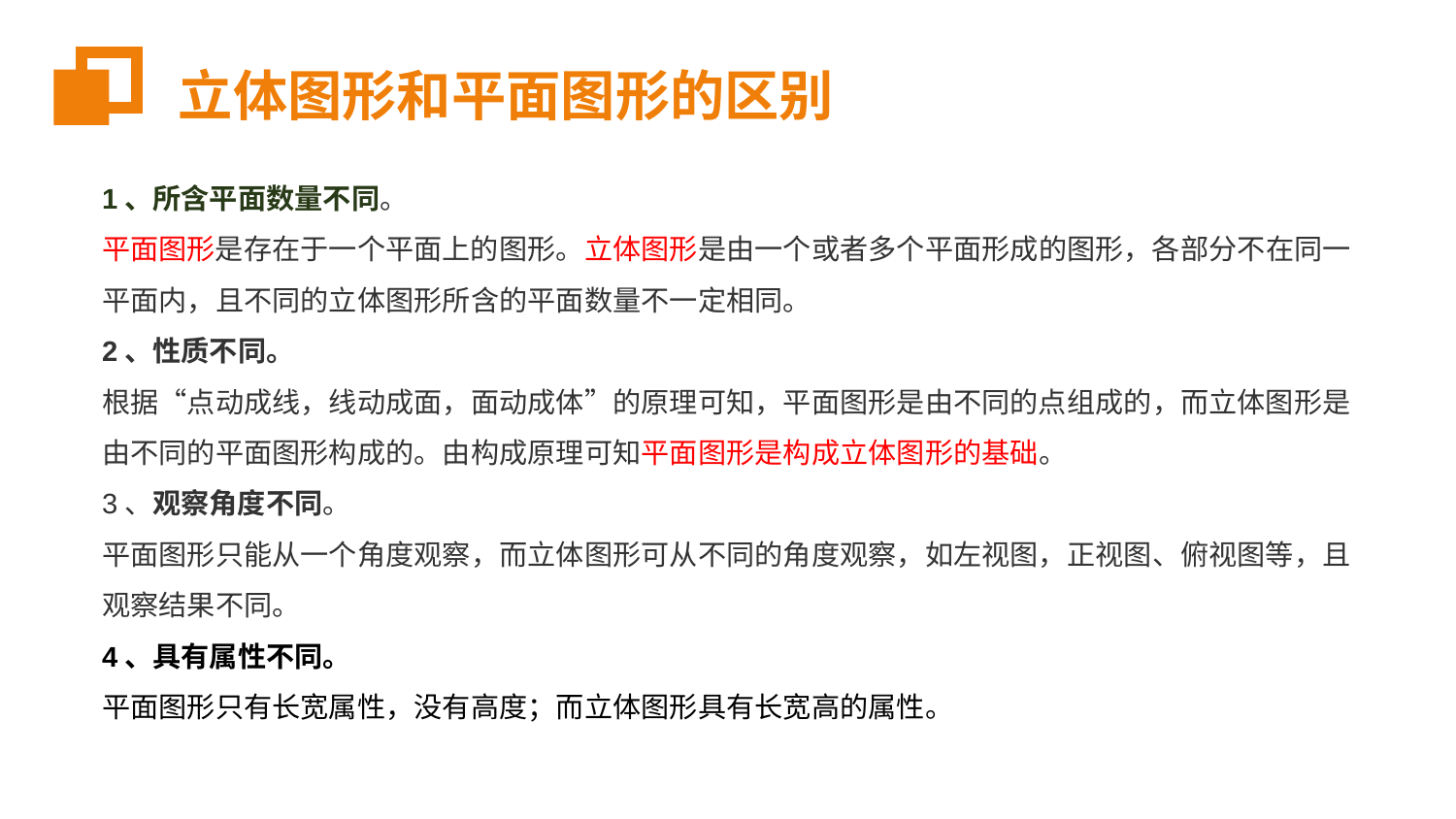

立体图形和平面图形的区别
1、所含平面数量不同。
平面图形是存在于一个平面上的图形。立体图形是由一个或者多个平面形成的图形，各部分不在同一平面内，且不同的立体图形所含的平面数量不一定相同。
2、性质不同。
根据“点动成线，线动成面，面动成体”的原理可知，平面图形是由不同的点组成的，而立体图形是由不同的平面图形构成的。由构成原理可知平面图形是构成立体图形的基础。
3、观察角度不同。
平面图形只能从一个角度观察，而立体图形可从不同的角度观察，如左视图，正视图、俯视图等，且观察结果不同。
4、具有属性不同。
平面图形只有长宽属性，没有高度；而立体图形具有长宽高的属性。